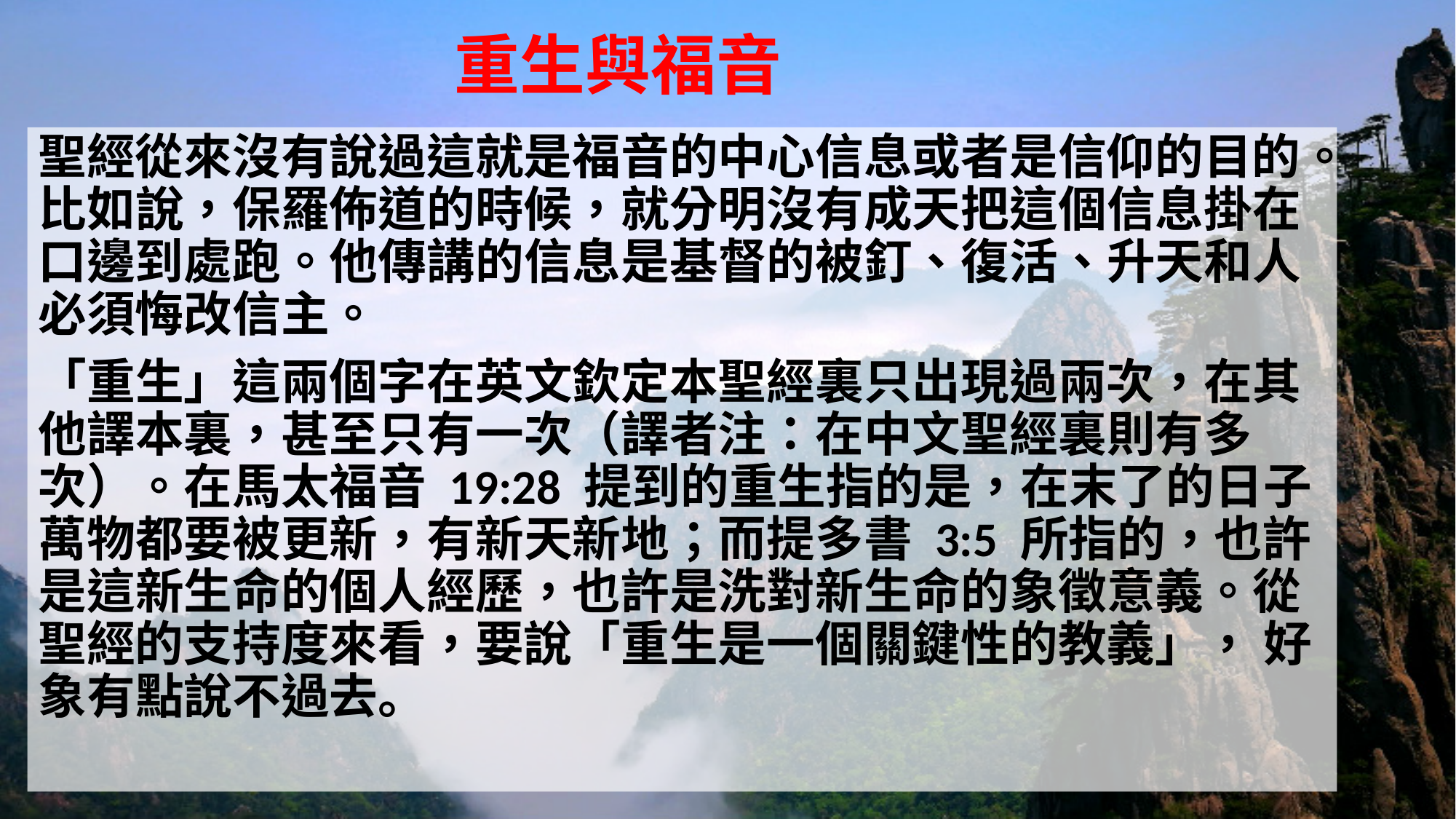

# 重生與福音
聖經從來沒有說過這就是福音的中心信息或者是信仰的目的。比如說，保羅佈道的時候，就分明沒有成天把這個信息掛在口邊到處跑。他傳講的信息是基督的被釘、復活、升天和人必須悔改信主。
「重生」這兩個字在英文欽定本聖經裏只出現過兩次，在其他譯本裏，甚至只有一次（譯者注：在中文聖經裏則有多次）。在馬太福音 19:28 提到的重生指的是，在末了的日子萬物都要被更新，有新天新地；而提多書 3:5 所指的，也許是這新生命的個人經歷，也許是洗對新生命的象徵意義。從聖經的支持度來看，要說「重生是一個關鍵性的教義」， 好象有點說不過去。